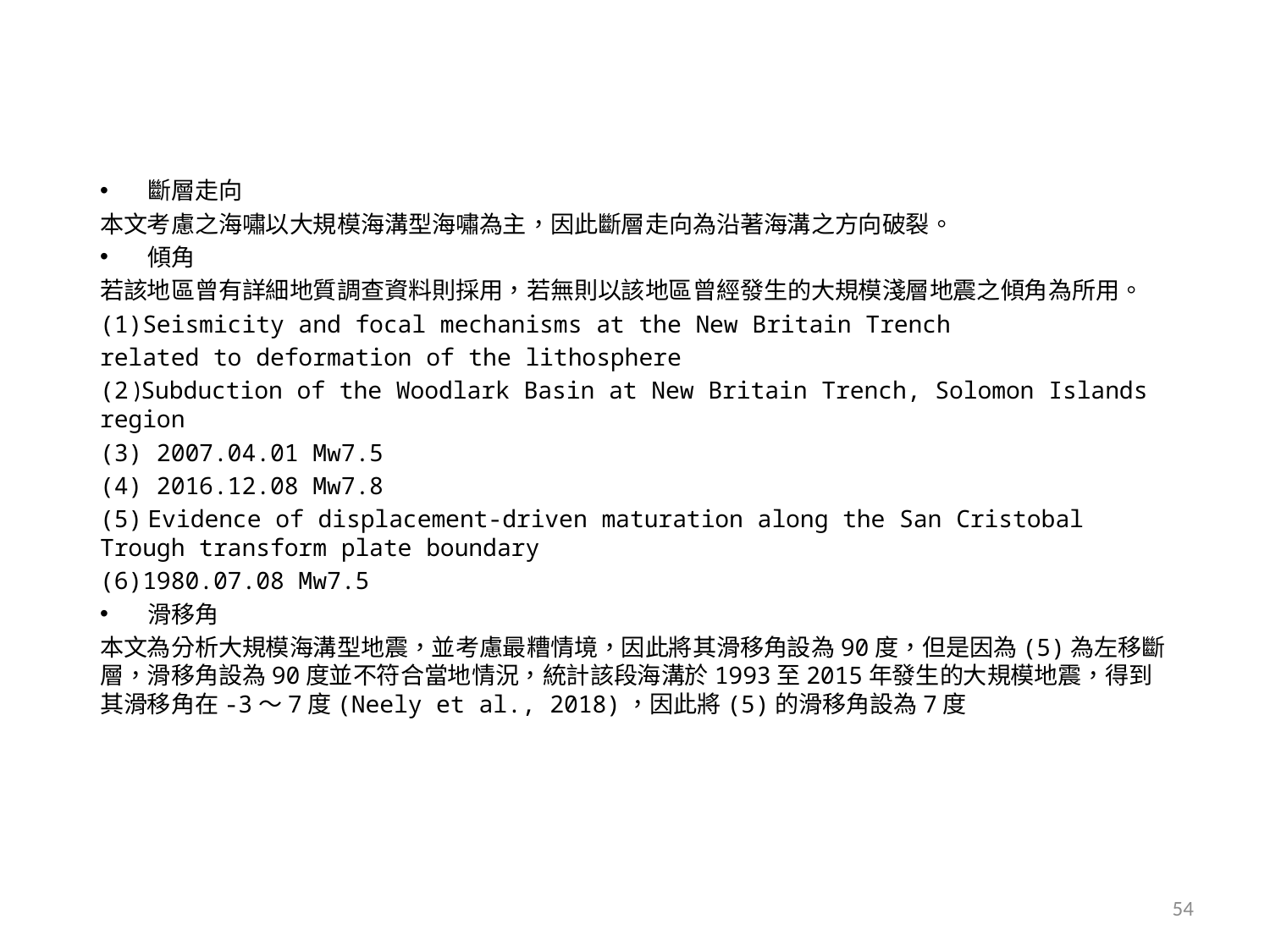

斷層走向
本文考慮之海嘯以大規模海溝型海嘯為主，因此斷層走向為沿著海溝之方向破裂。
傾角
若該地區曾有詳細地質調查資料則採用，若無則以該地區曾經發生的大規模淺層地震之傾角為所用。
(1)Seismicity and focal mechanisms at the New Britain Trench
related to deformation of the lithosphere
(2 )Subduction of the Woodlark Basin at New Britain Trench, Solomon Islands region
(3) 2007.04.01 Mw7.5
(4) 2016.12.08 Mw7.8
(5) Evidence of displacement-driven maturation along the San Cristobal Trough transform plate boundary
(6)1980.07.08 Mw7.5
滑移角
本文為分析大規模海溝型地震，並考慮最糟情境，因此將其滑移角設為90度，但是因為(5)為左移斷層，滑移角設為90度並不符合當地情況，統計該段海溝於1993至2015年發生的大規模地震，得到其滑移角在-3～7度(Neely et al., 2018)，因此將(5)的滑移角設為7度

54